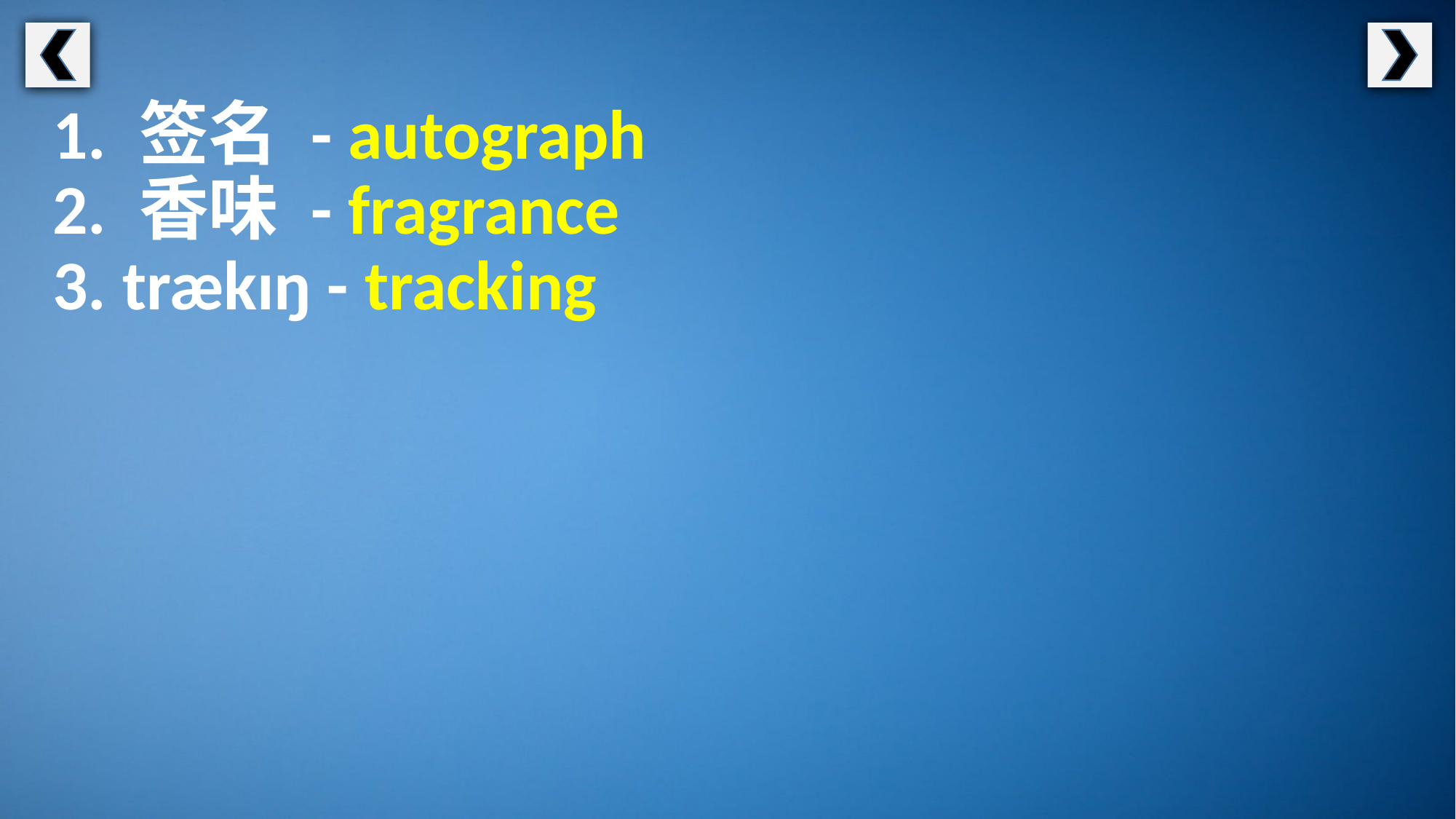

1. 签名 - autograph
2. 香味 - fragrance
3. trækɪŋ - tracking